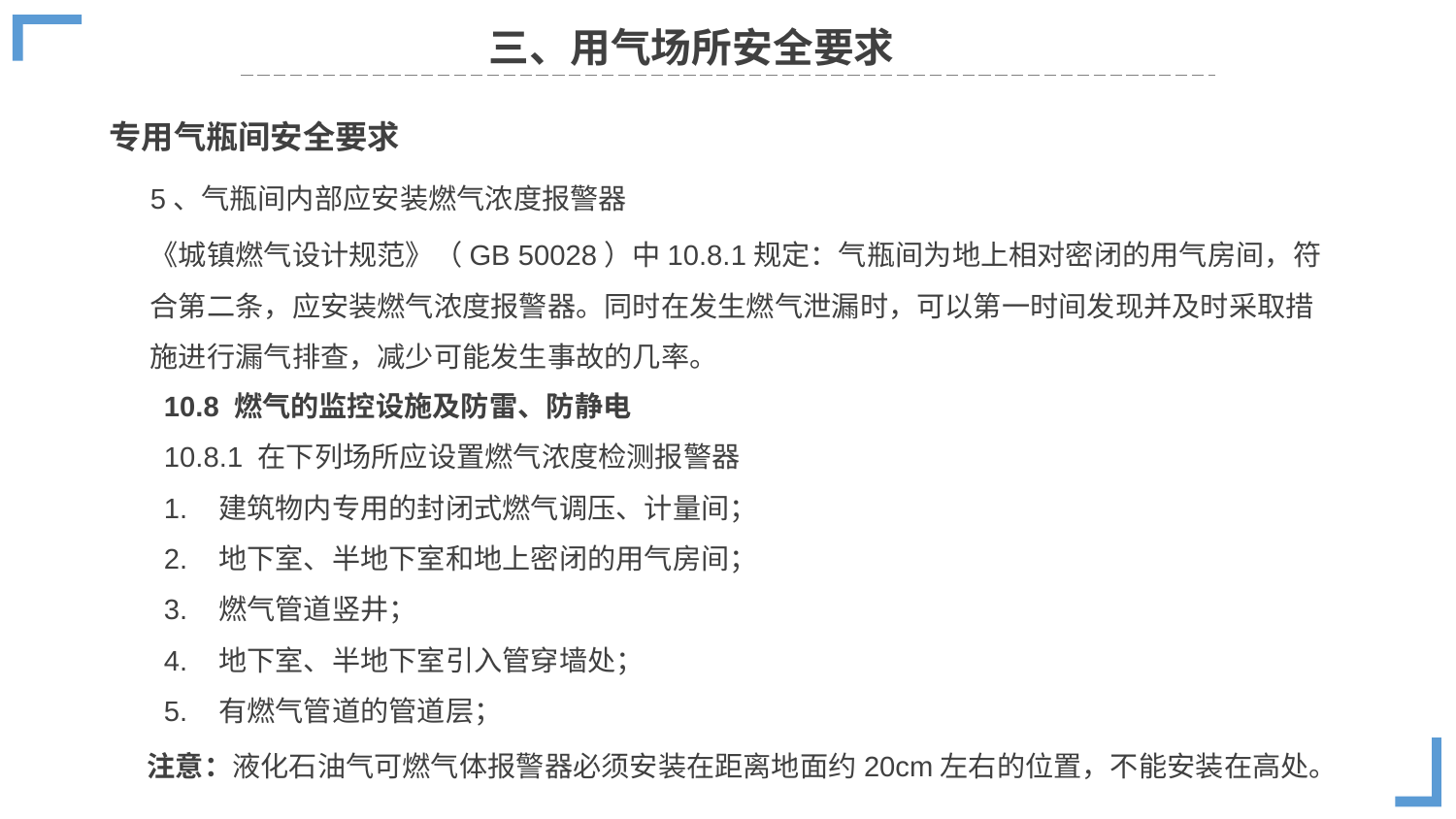

三、用气场所安全要求
专用气瓶间安全要求
5、气瓶间内部应安装燃气浓度报警器
《城镇燃气设计规范》（GB 50028）中10.8.1规定：气瓶间为地上相对密闭的用气房间，符合第二条，应安装燃气浓度报警器。同时在发生燃气泄漏时，可以第一时间发现并及时采取措施进行漏气排查，减少可能发生事故的几率。
10.8 燃气的监控设施及防雷、防静电
10.8.1 在下列场所应设置燃气浓度检测报警器
建筑物内专用的封闭式燃气调压、计量间；
地下室、半地下室和地上密闭的用气房间；
燃气管道竖井；
地下室、半地下室引入管穿墙处；
有燃气管道的管道层；
注意：液化石油气可燃气体报警器必须安装在距离地面约20cm左右的位置，不能安装在高处。